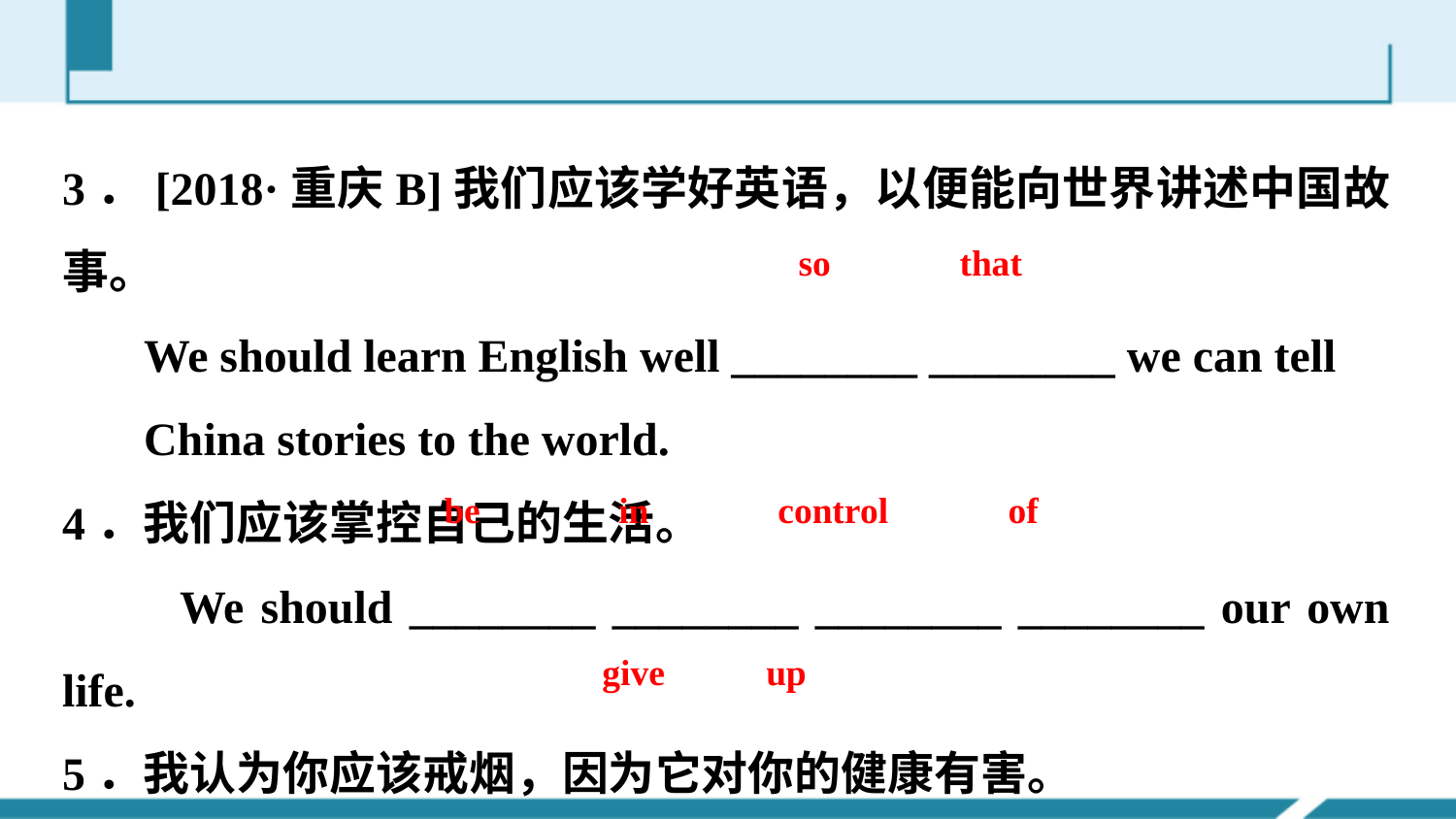

3．[2018·重庆B]我们应该学好英语，以便能向世界讲述中国故事。
       We should learn English well ________ ________ we can tell
       China stories to the world.
4．我们应该掌控自己的生活。
       We should ________ ________ ________ ________ our own life.
5．我认为你应该戒烟，因为它对你的健康有害。
       I think you should ________ ________ smoking，because it's
      bad for your health.
so              that
be               in              control             of
give           up